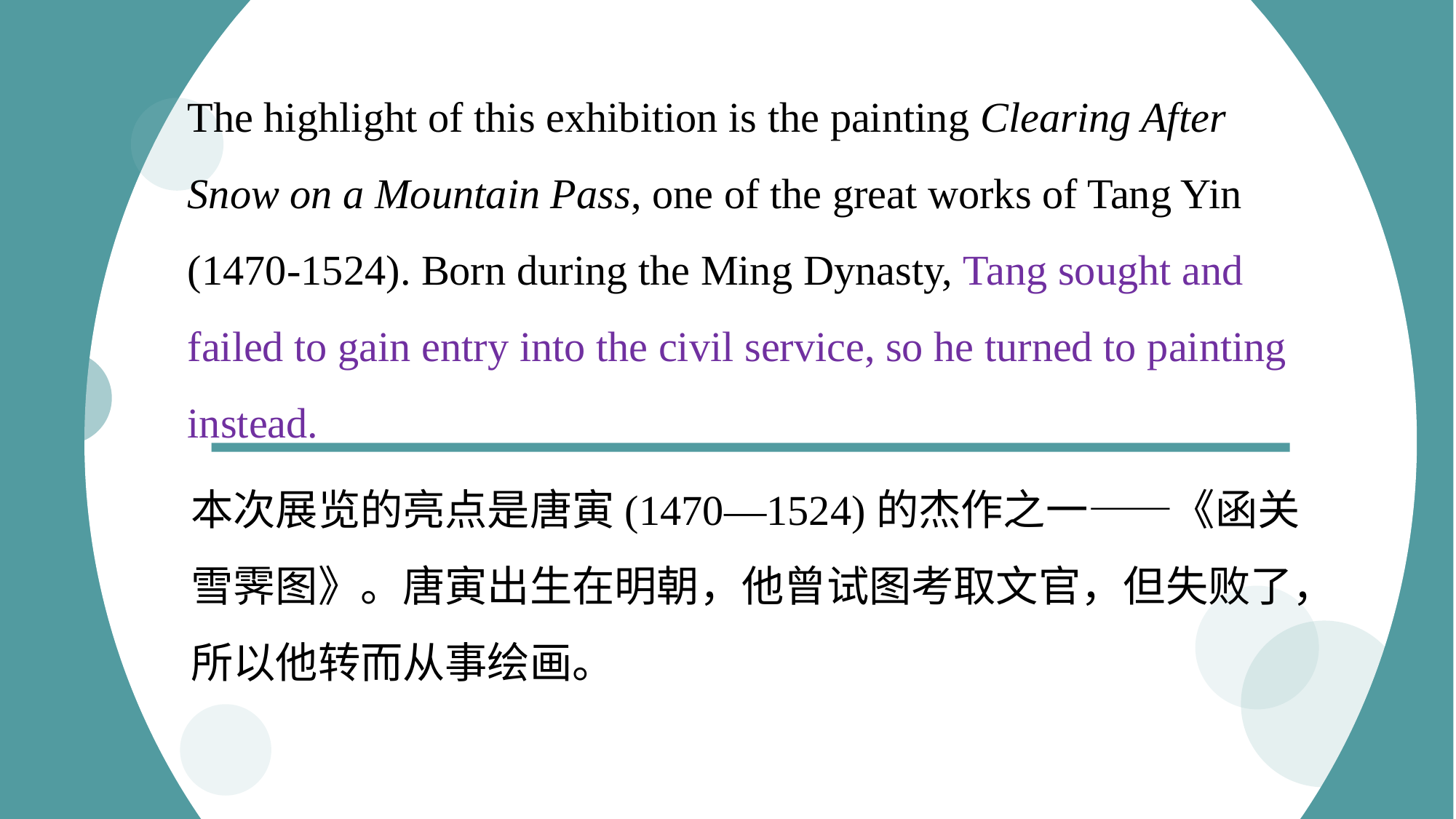

The highlight of this exhibition is the painting Clearing After Snow on a Mountain Pass, one of the great works of Tang Yin (1470-1524). Born during the Ming Dynasty, Tang sought and failed to gain entry into the civil service, so he turned to painting instead.
本次展览的亮点是唐寅(1470—1524)的杰作之一——《函关雪霁图》。唐寅出生在明朝，他曾试图考取文官，但失败了，所以他转而从事绘画。